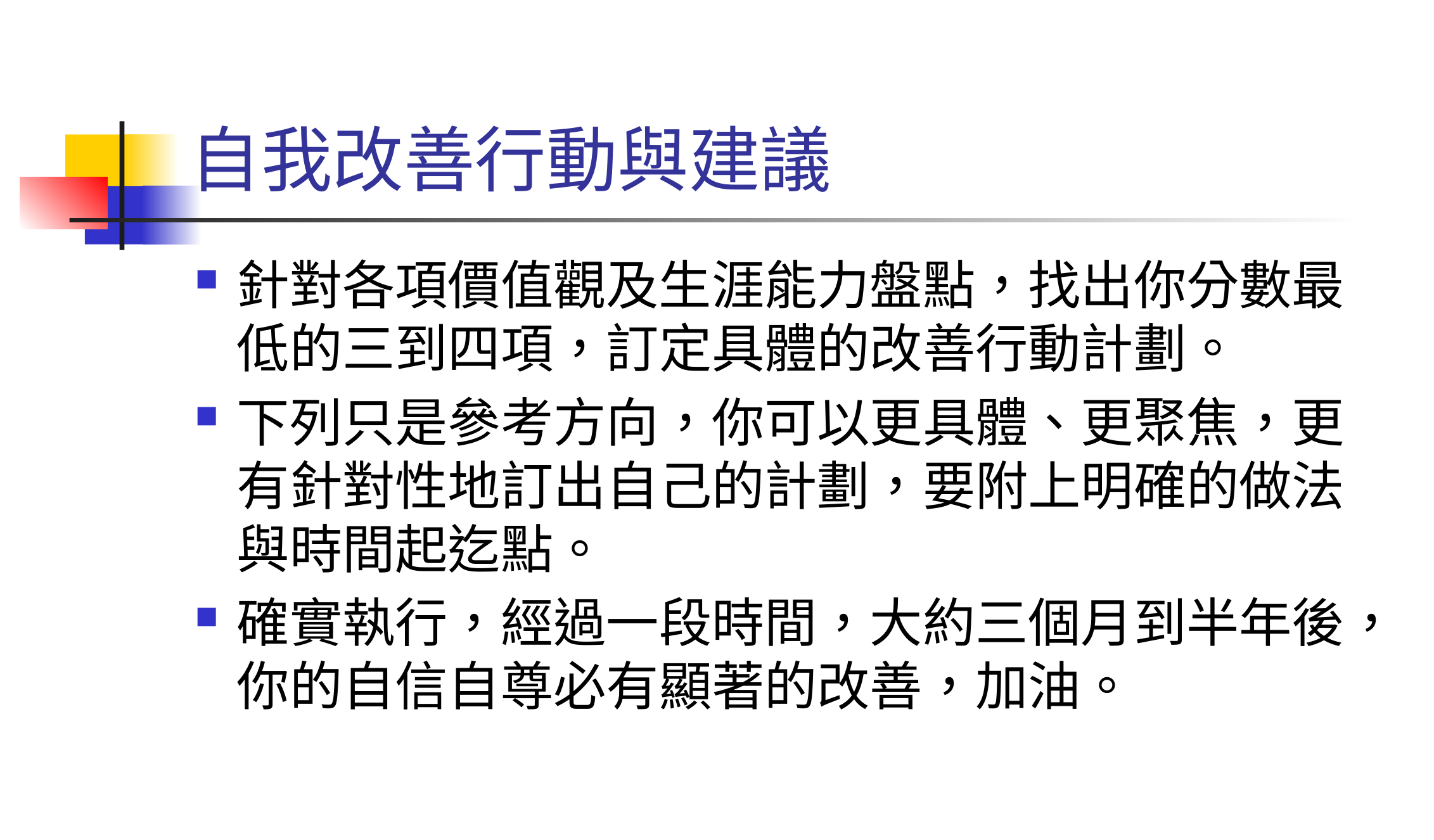

# 自我改善行動與建議
針對各項價值觀及生涯能力盤點，找出你分數最低的三到四項，訂定具體的改善行動計劃。
下列只是參考方向，你可以更具體、更聚焦，更有針對性地訂出自己的計劃，要附上明確的做法與時間起迄點。
確實執行，經過一段時間，大約三個月到半年後，你的自信自尊必有顯著的改善，加油。